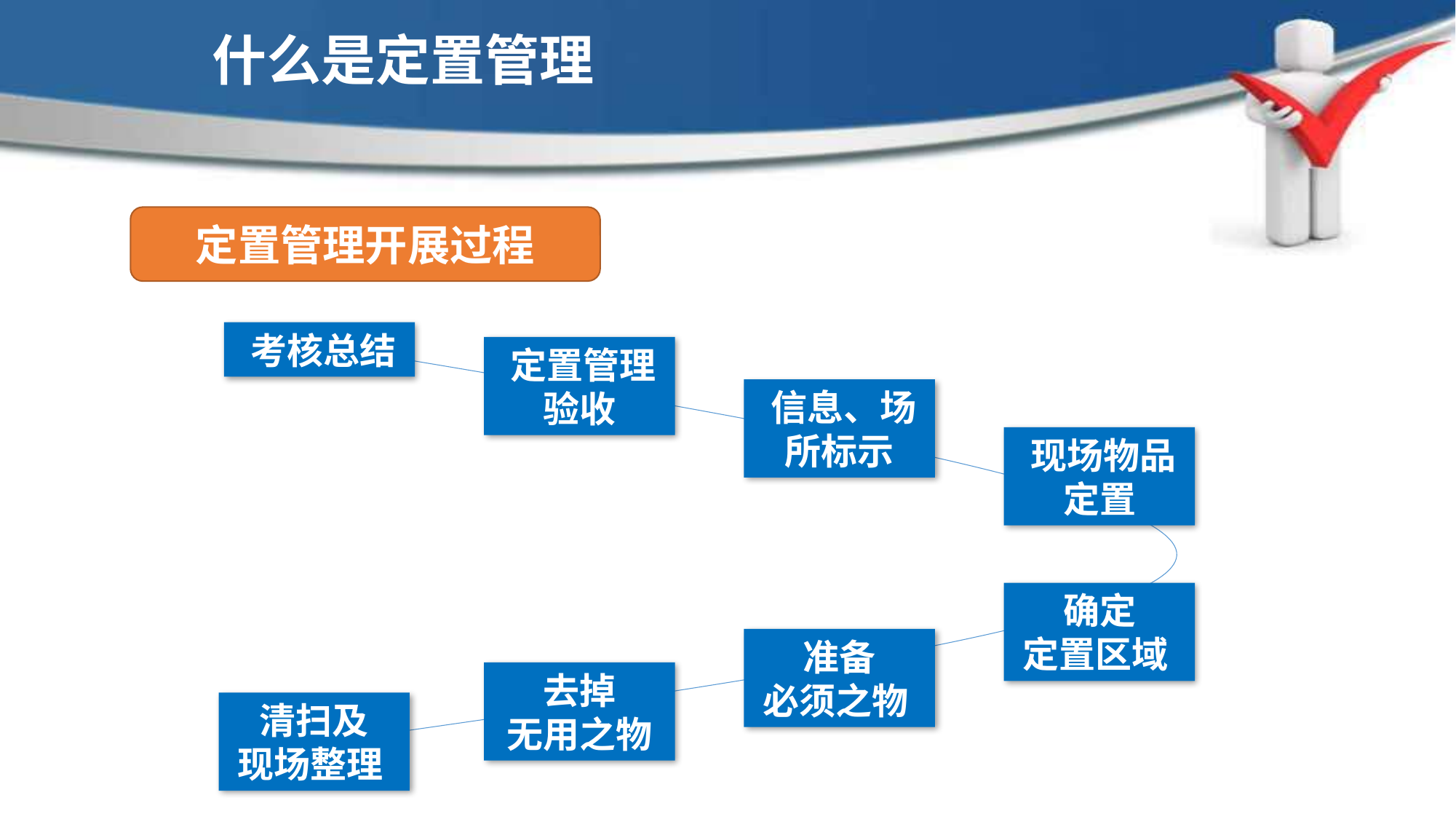

什么是定置管理
定置管理开展过程
考核总结
定置管理验收

信息、场所标示
现场物品定置
现场6S定置管理
确定
定置区域
准备
必须之物
去掉
无用之物
清扫及
现场整理